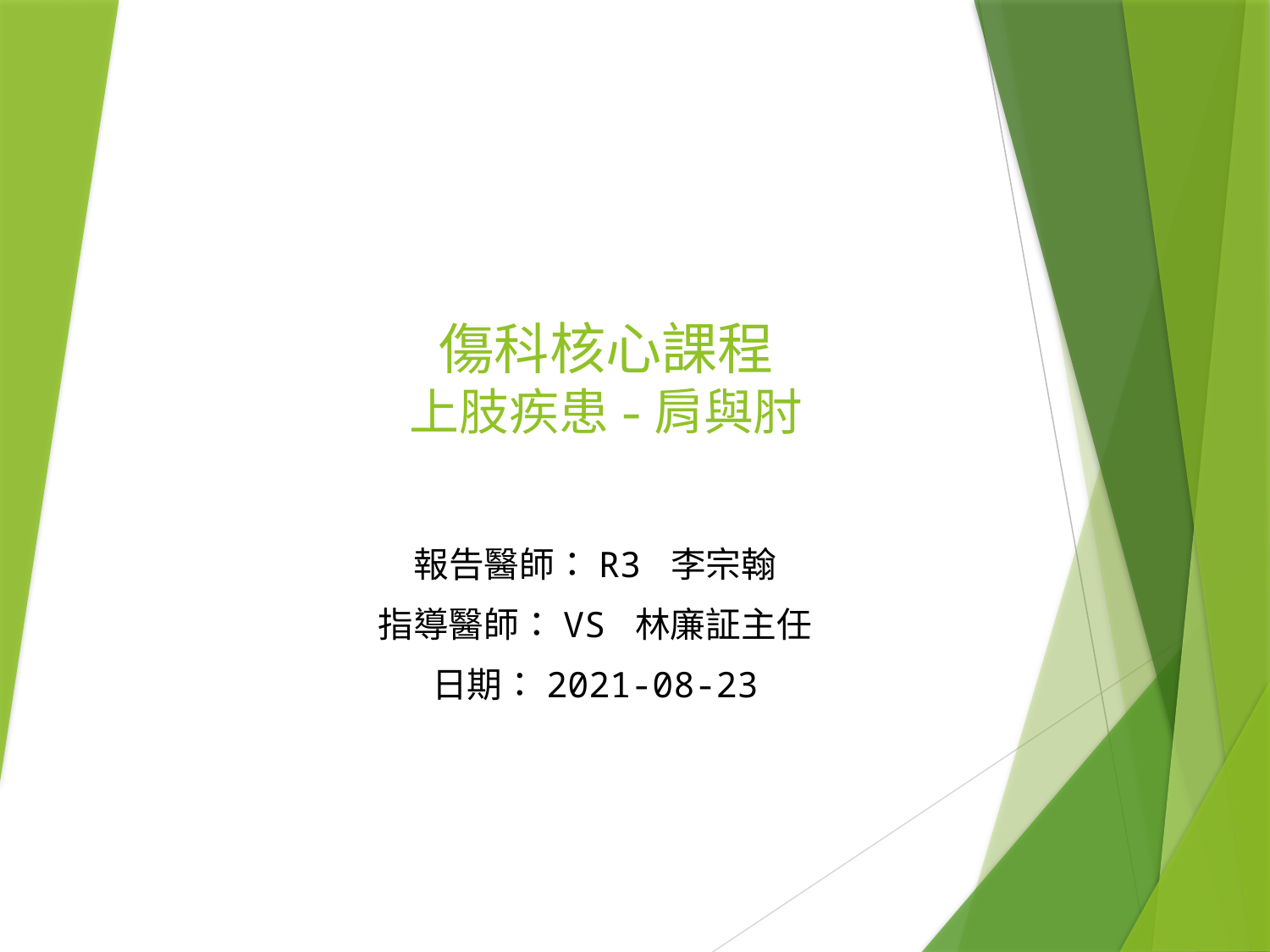

# 傷科核心課程 上肢疾患-肩與肘
報告醫師：R3 李宗翰
指導醫師：VS 林廉証主任
日期：2021-08-23